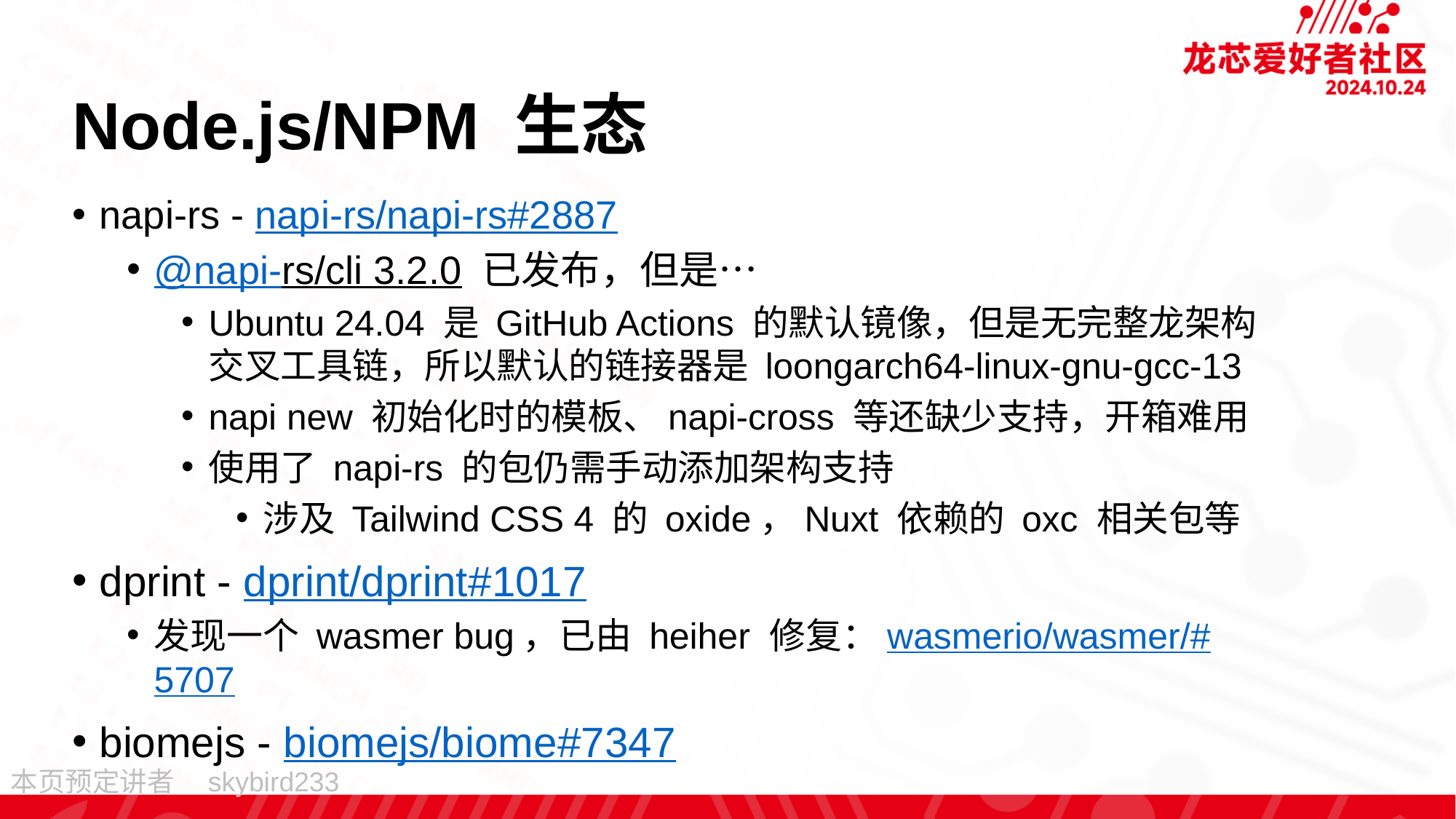

# Node.js/NPM 生态
napi-rs - napi-rs/napi-rs#2887
@napi-rs/cli 3.2.0 已发布，但是…
Ubuntu 24.04 是 GitHub Actions 的默认镜像，但是无完整龙架构交叉工具链，所以默认的链接器是 loongarch64-linux-gnu-gcc-13
napi new 初始化时的模板、napi-cross 等还缺少支持，开箱难用
使用了 napi-rs 的包仍需手动添加架构支持
涉及 Tailwind CSS 4 的 oxide，Nuxt 依赖的 oxc 相关包等
dprint - dprint/dprint#1017
发现一个 wasmer bug，已由 heiher 修复：wasmerio/wasmer/#5707
biomejs - biomejs/biome#7347
skybird233